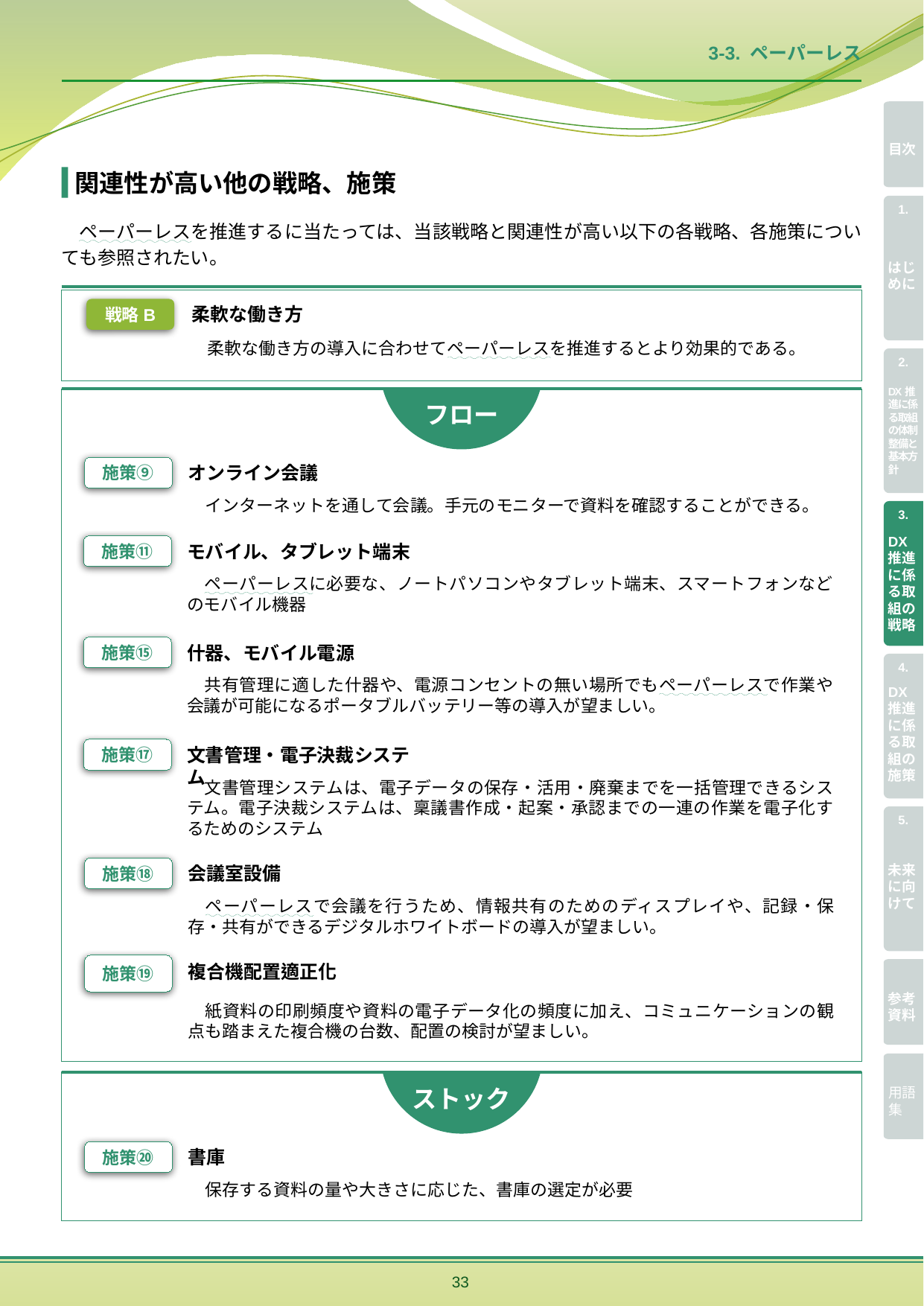

3-3. ペーパーレス

関連性が高い他の戦略、施策
ペーパーレスを推進するに当たっては、当該戦略と関連性が高い以下の各戦略、各施策についても参照されたい。

戦略B
柔軟な働き方
柔軟な働き方の導入に合わせてペーパーレスを推進するとより効果的である。
フロー

施策⑨
オンライン会議
インターネットを通して会議。手元のモニターで資料を確認することができる。
施策⑪
モバイル、タブレット端末
ペーパーレスに必要な、ノートパソコンやタブレット端末、スマートフォンなどのモバイル機器
施策⑮
什器、モバイル電源
共有管理に適した什器や、電源コンセントの無い場所でもペーパーレスで作業や会議が可能になるポータブルバッテリー等の導入が望ましい。
施策⑰
文書管理・電子決裁システム
文書管理システムは、電子データの保存・活用・廃棄までを一括管理できるシステム。電子決裁システムは、稟議書作成・起案・承認までの一連の作業を電子化するためのシステム
施策⑱
会議室設備
ペーパーレスで会議を行うため、情報共有のためのディスプレイや、記録・保存・共有ができるデジタルホワイトボードの導入が望ましい。
施策⑲
複合機配置適正化
紙資料の印刷頻度や資料の電子データ化の頻度に加え、コミュニケーションの観点も踏まえた複合機の台数、配置の検討が望ましい。

ストック
施策⑳
書庫
保存する資料の量や大きさに応じた、書庫の選定が必要
33